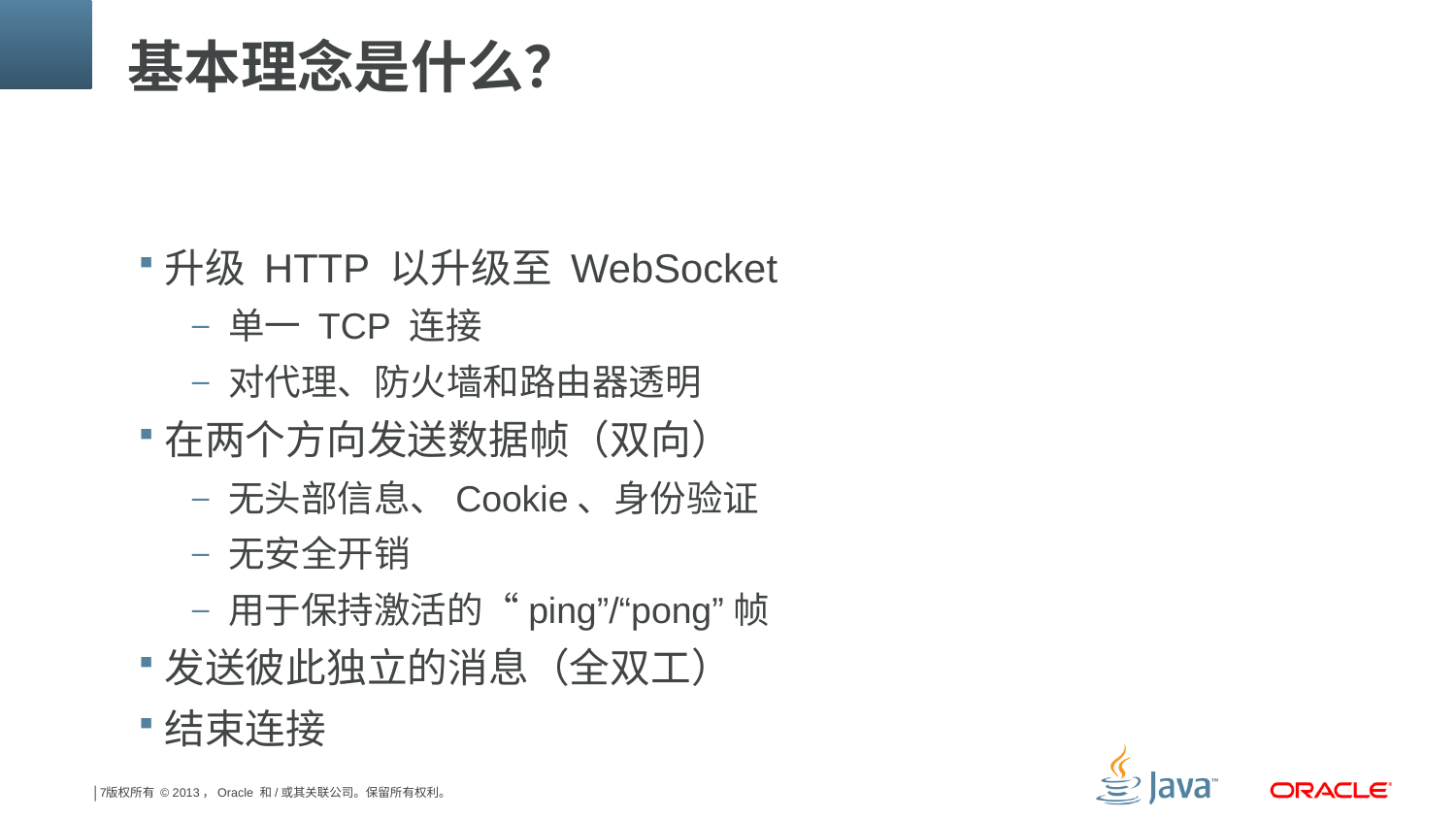

# 基本理念是什么？

升级 HTTP 以升级至 WebSocket
单一 TCP 连接
对代理、防火墙和路由器透明
在两个方向发送数据帧（双向）
无头部信息、Cookie、身份验证
无安全开销
用于保持激活的“ping”/“pong”帧
发送彼此独立的消息（全双工）
结束连接